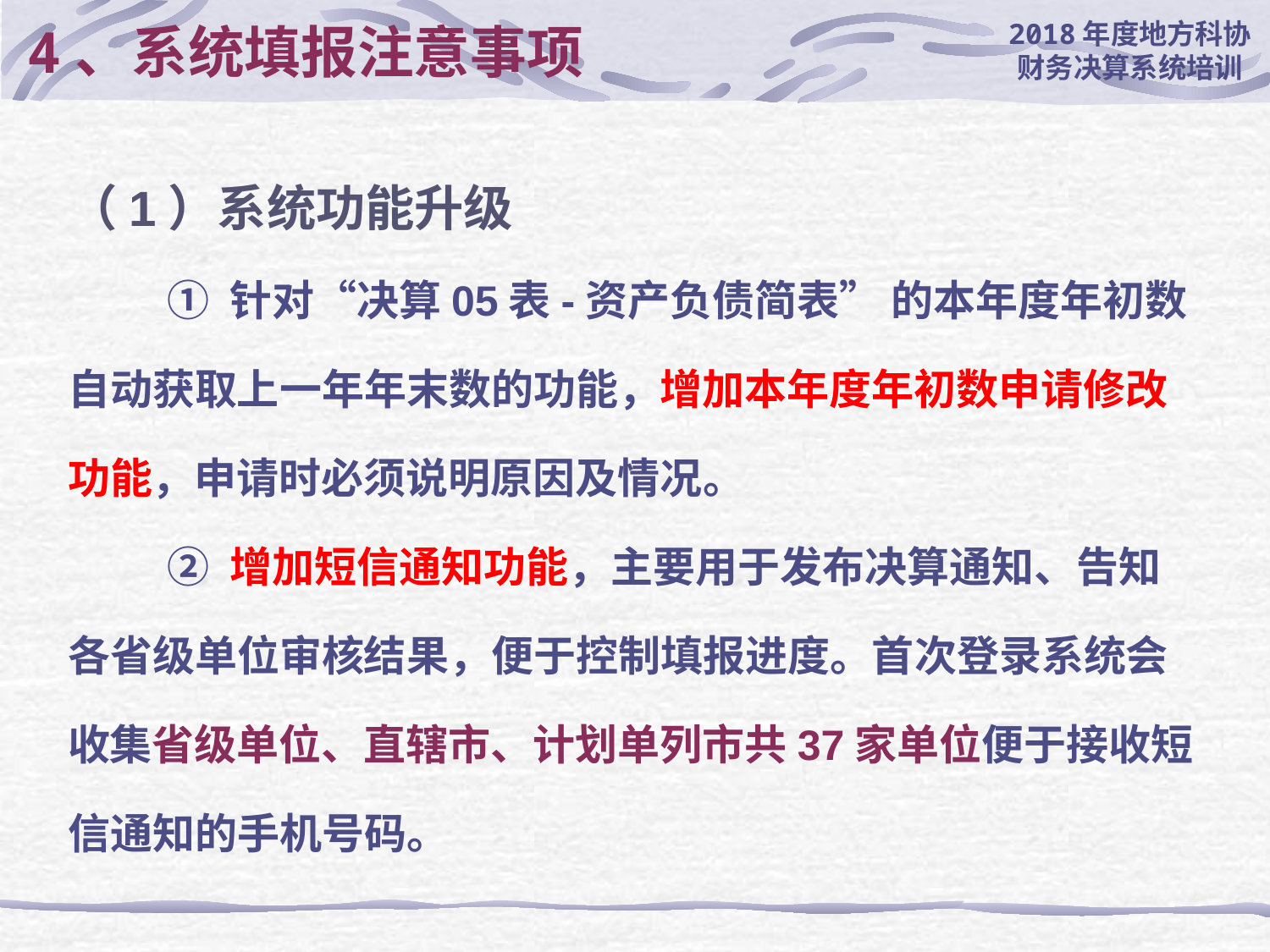

# 4、系统填报注意事项
（1）系统功能升级
① 针对“决算05表-资产负债简表” 的本年度年初数自动获取上一年年末数的功能，增加本年度年初数申请修改功能，申请时必须说明原因及情况。
② 增加短信通知功能，主要用于发布决算通知、告知各省级单位审核结果，便于控制填报进度。首次登录系统会收集省级单位、直辖市、计划单列市共37家单位便于接收短信通知的手机号码。